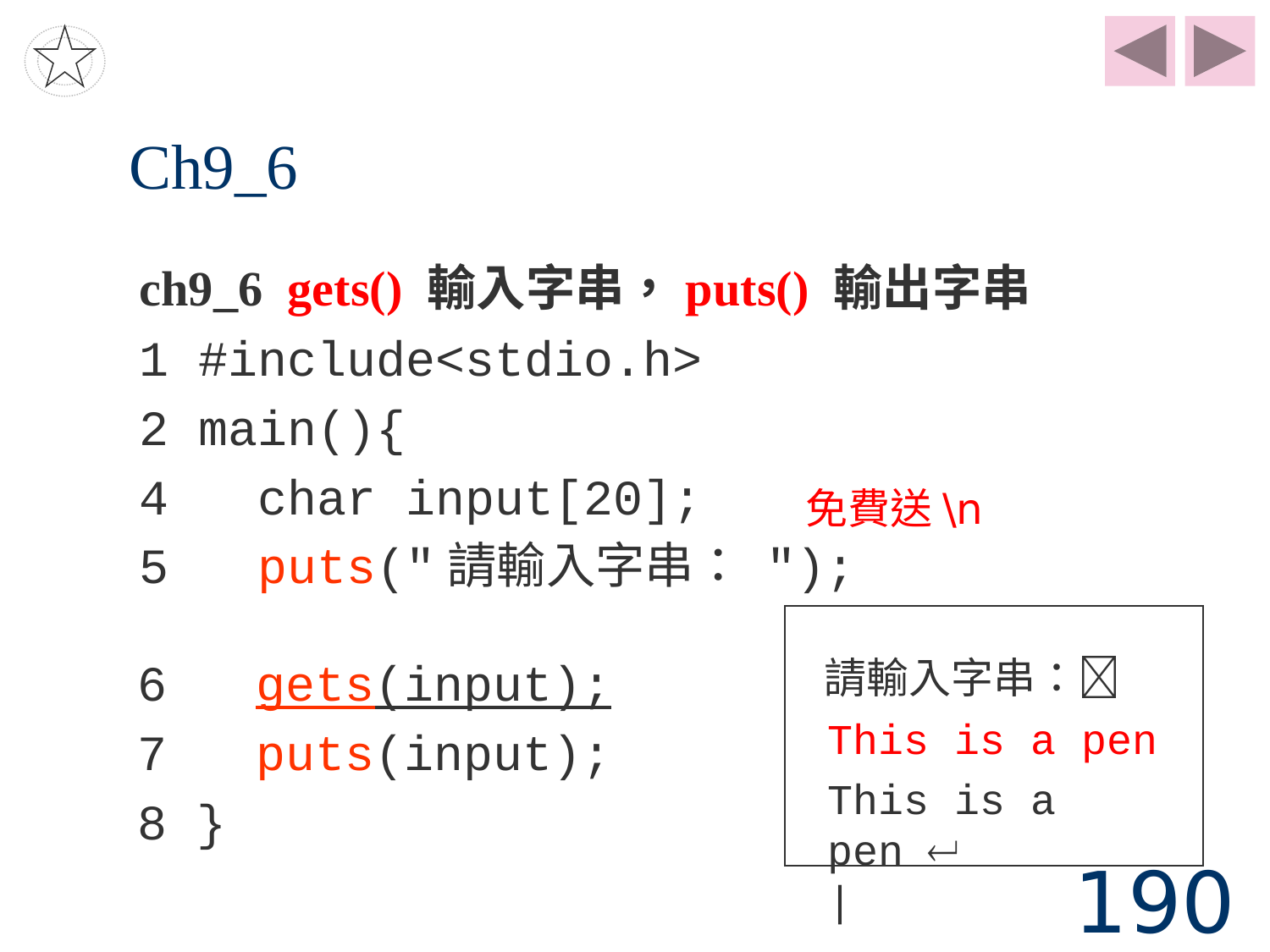

# Ch9_6
ch9_6  gets() 輸入字串，puts() 輸出字串
1 #include<stdio.h>
2 main(){
4   char input[20];
5   puts("請輸入字串： ");
免費送\n
請輸入字串：↵

6   gets(input);
7   puts(input);
8 }
This is a pen
This is a pen ↵
|
190